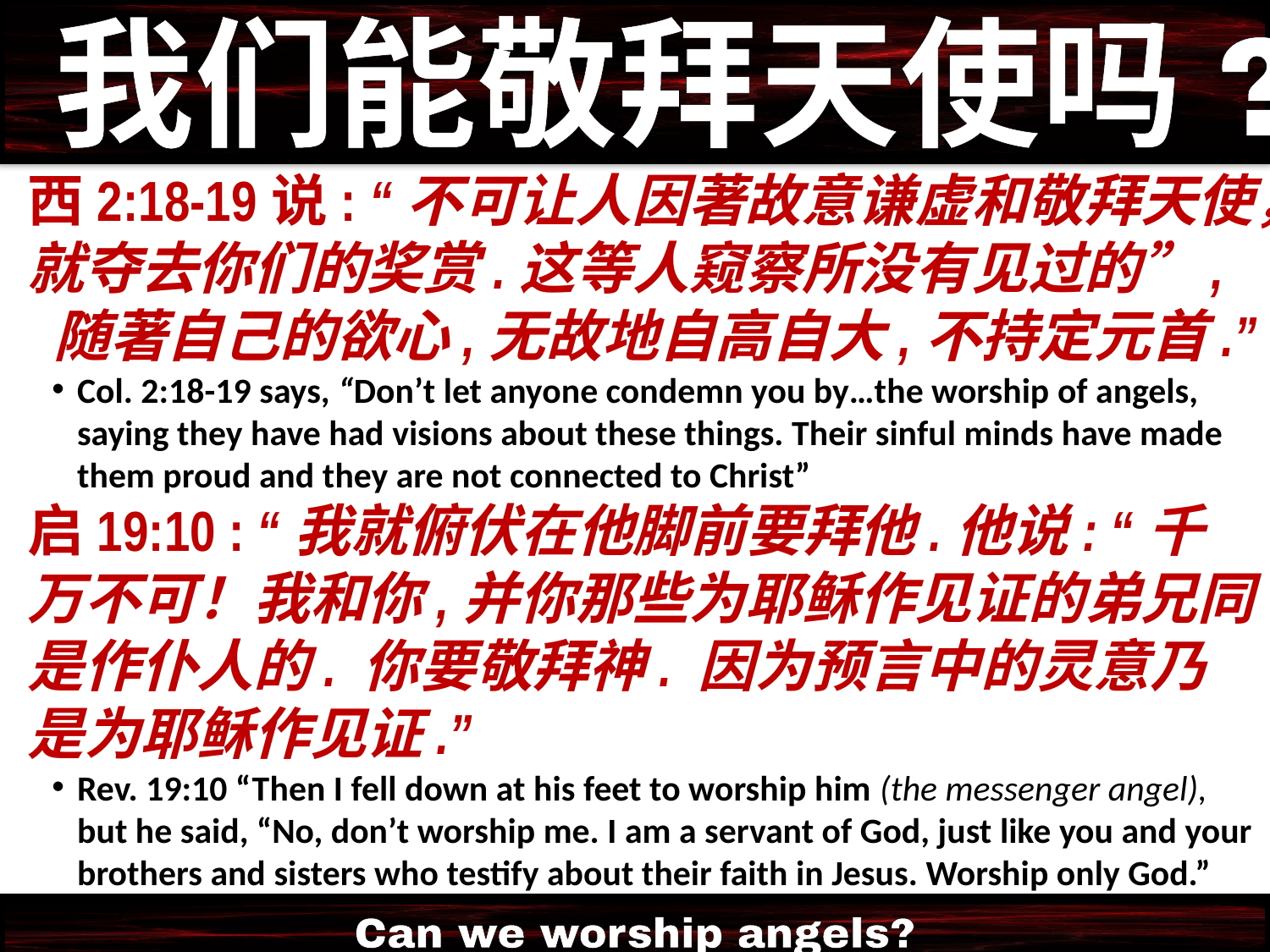

我们能敬拜天使吗?
西2:18-19说: “不可让人因著故意谦虚和敬拜天使，就夺去你们的奖赏.这等人窥察所没有见过的”,    随著自己的欲心,无故地自高自大,不持定元首.”
Col. 2:18-19 says, “Don’t let anyone condemn you by…the worship of angels, saying they have had visions about these things. Their sinful minds have made them proud and they are not connected to Christ”
启19:10 : “我就俯伏在他脚前要拜他.他说: “千万不可！我和你,并你那些为耶稣作见证的弟兄同是作仆人的. 你要敬拜神. 因为预言中的灵意乃是为耶稣作见证.”
Rev. 19:10 “Then I fell down at his feet to worship him (the messenger angel), but he said, “No, don’t worship me. I am a servant of God, just like you and your brothers and sisters who testify about their faith in Jesus. Worship only God.”

Can we worship angels?